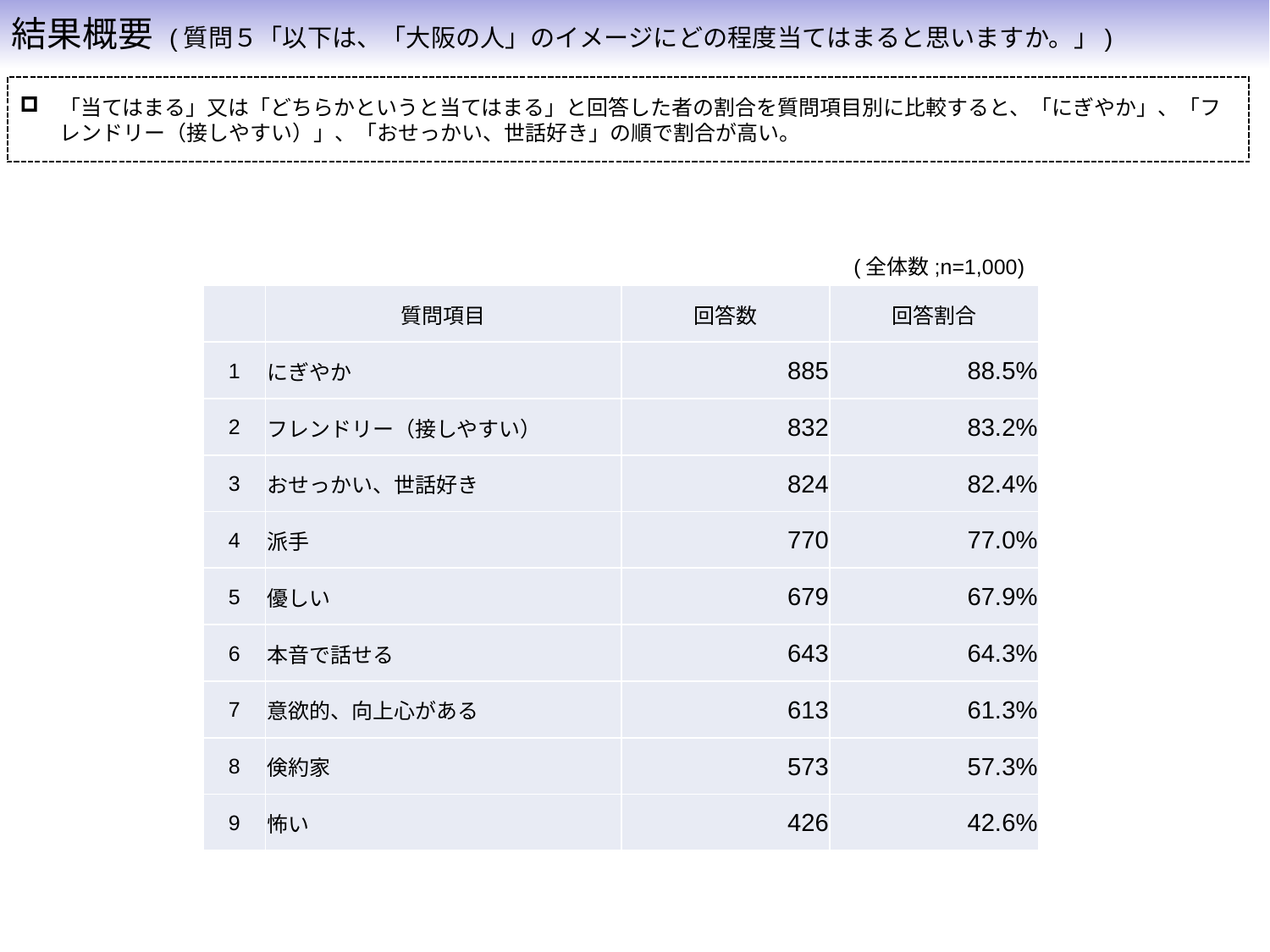

結果概要 (質問５「以下は、「大阪の人」のイメージにどの程度当てはまると思いますか。」)
「当てはまる」又は「どちらかというと当てはまる」と回答した者の割合を質問項目別に比較すると、「にぎやか」、「フレンドリー（接しやすい）」、「おせっかい、世話好き」の順で割合が高い。
(全体数;n=1,000)
|  | 質問項目 | 回答数 | 回答割合 |
| --- | --- | --- | --- |
| 1 | にぎやか | 885 | 88.5% |
| 2 | フレンドリー（接しやすい） | 832 | 83.2% |
| 3 | おせっかい、世話好き | 824 | 82.4% |
| 4 | 派手 | 770 | 77.0% |
| 5 | 優しい | 679 | 67.9% |
| 6 | 本音で話せる | 643 | 64.3% |
| 7 | 意欲的、向上心がある | 613 | 61.3% |
| 8 | 倹約家 | 573 | 57.3% |
| 9 | 怖い | 426 | 42.6% |